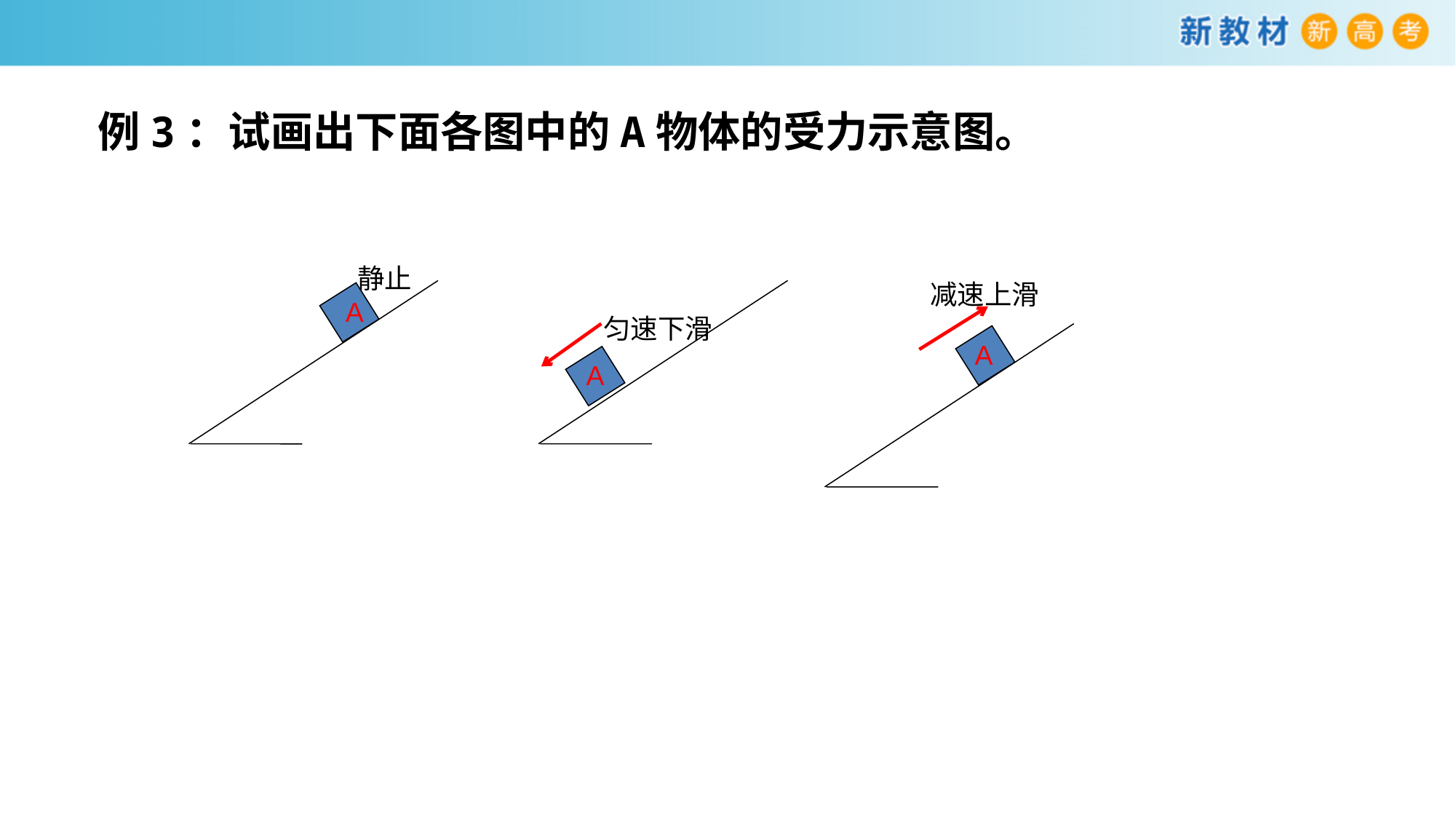

例3：试画出下面各图中的A物体的受力示意图。
静止

A
减速上滑

匀速下滑

A
A